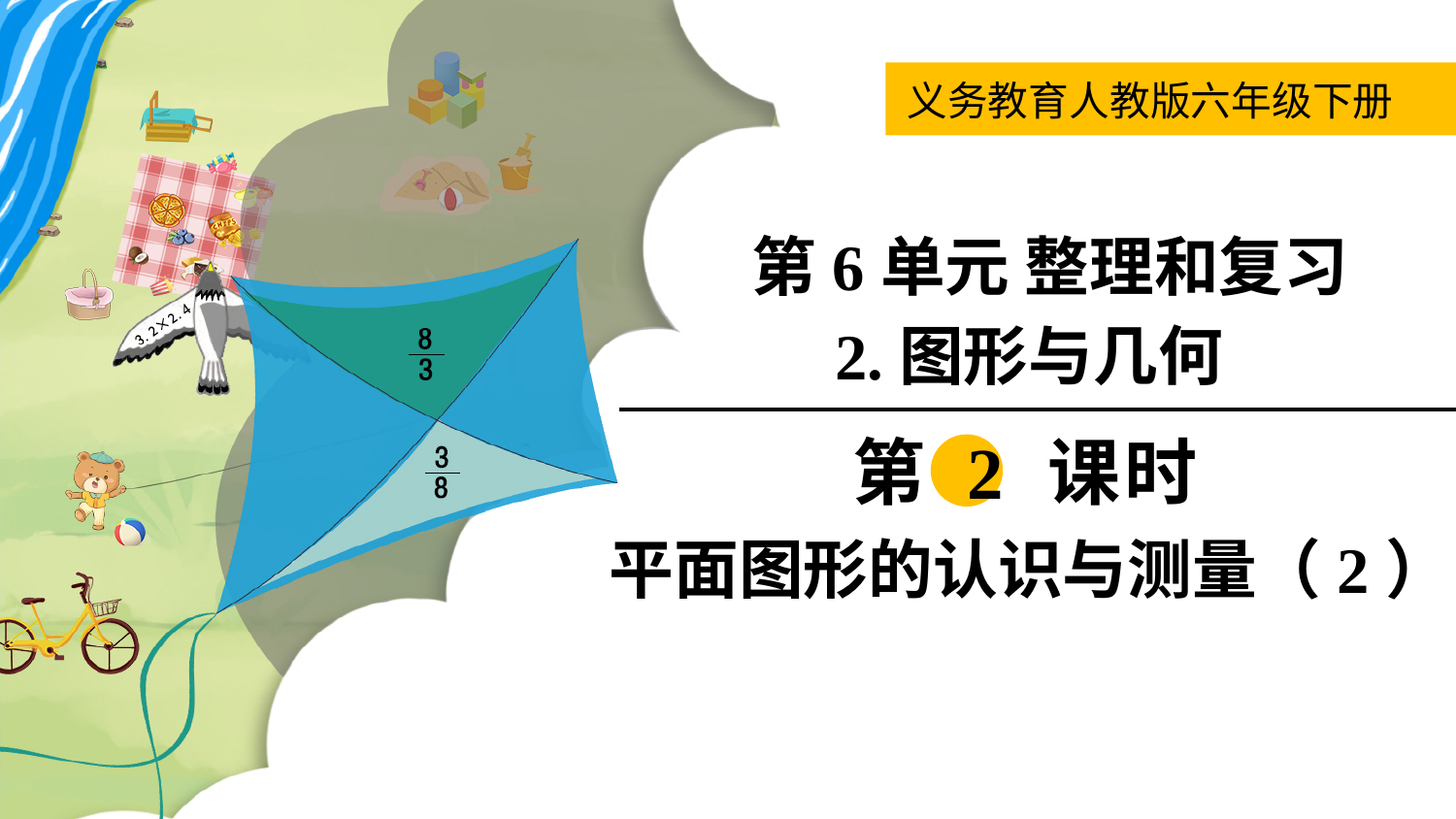

义务教育人教版六年级下册
第6单元 整理和复习
2.图形与几何
第 2 课时

平面图形的认识与测量（2）